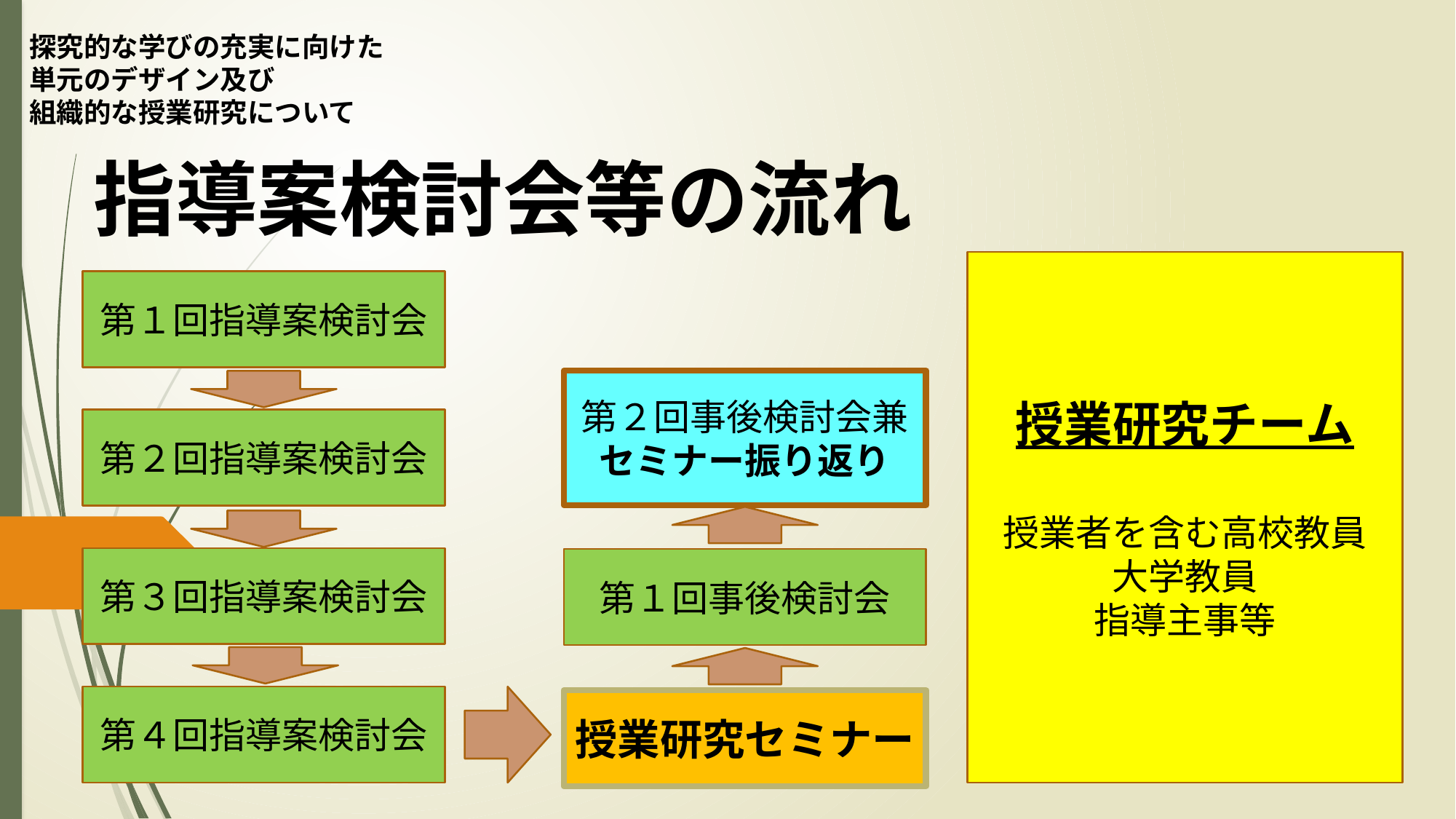

探究的な学びの充実に向けた
単元のデザイン及び
組織的な授業研究について
指導案検討会等の流れ
授業研究チーム

授業者を含む高校教員
大学教員
指導主事等
第１回指導案検討会

第２回事後検討会兼セミナー振り返り
第２回指導案検討会

第３回指導案検討会
第１回事後検討会

第４回指導案検討会
授業研究セミナー